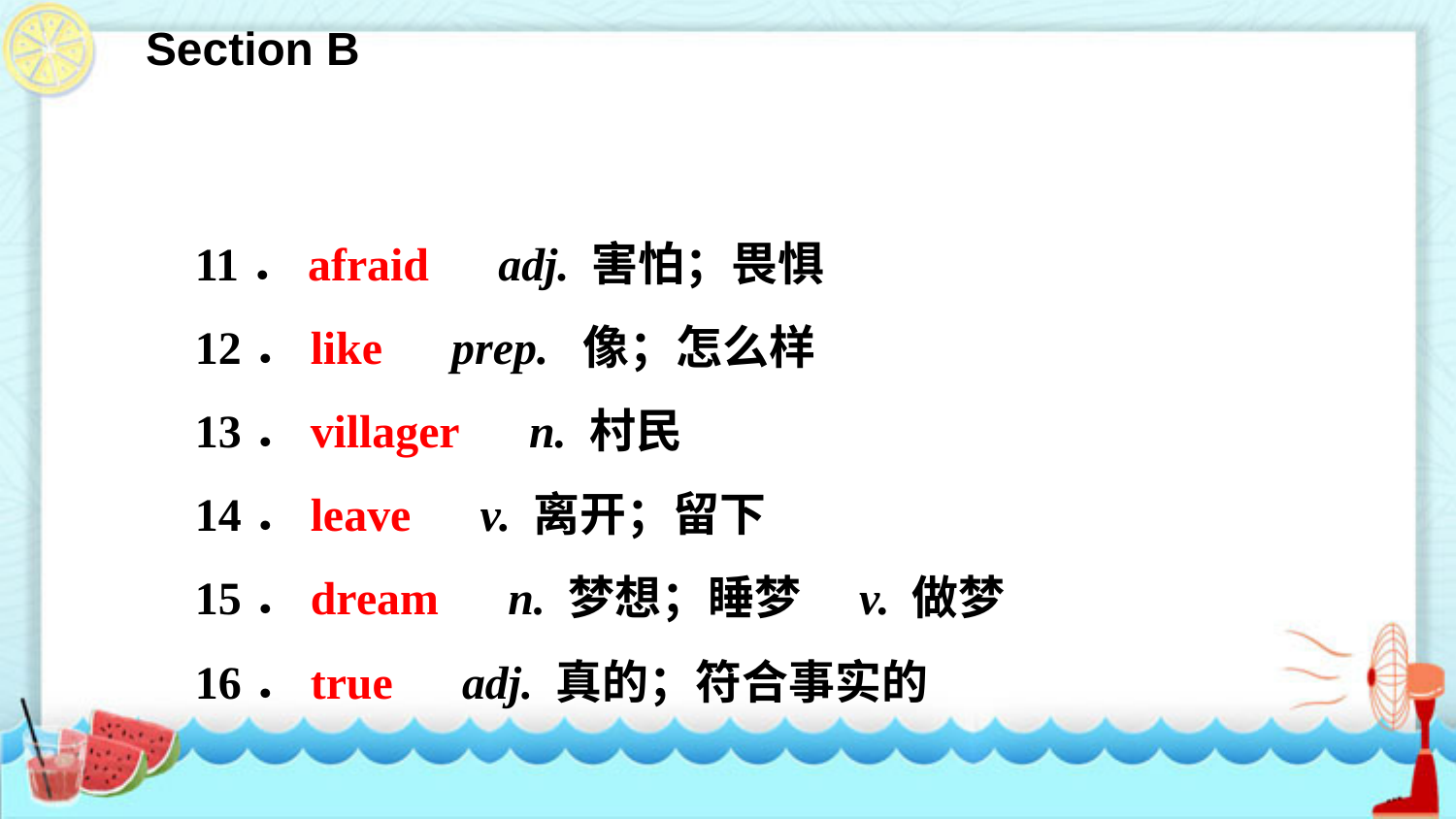

Section B
11．afraid　adj. 害怕；畏惧
12．like　prep.  像；怎么样
13．villager　n. 村民
14．leave　v. 离开；留下
15．dream　n. 梦想；睡梦　v. 做梦
16．true　adj. 真的；符合事实的